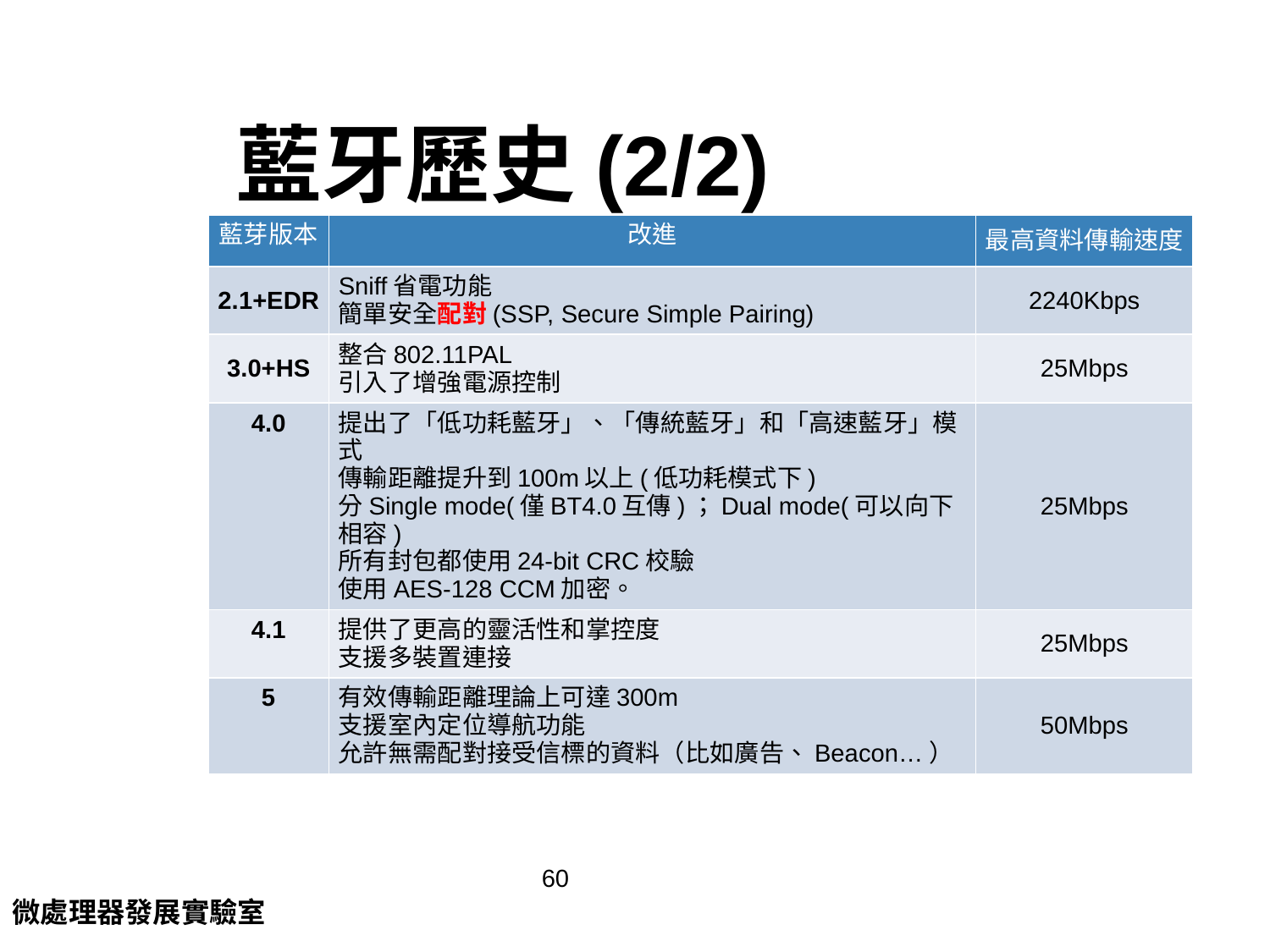

# 藍牙歷史(2/2)
| 藍芽版本 | 改進 | 最高資料傳輸速度 |
| --- | --- | --- |
| 2.1+EDR | Sniff省電功能 簡單安全配對(SSP, Secure Simple Pairing) | 2240Kbps |
| 3.0+HS | 整合802.11PAL 引入了增強電源控制 | 25Mbps |
| 4.0 | 提出了「低功耗藍牙」、「傳統藍牙」和「高速藍牙」模式 傳輸距離提升到100m以上(低功耗模式下) 分Single mode(僅BT4.0互傳)；Dual mode(可以向下相容) 所有封包都使用24-bit CRC校驗 使用AES-128 CCM加密。 | 25Mbps |
| 4.1 | 提供了更高的靈活性和掌控度 支援多裝置連接 | 25Mbps |
| 5 | 有效傳輸距離理論上可達300m 支援室內定位導航功能 允許無需配對接受信標的資料（比如廣告、Beacon…） | 50Mbps |
60
微處理器發展實驗室